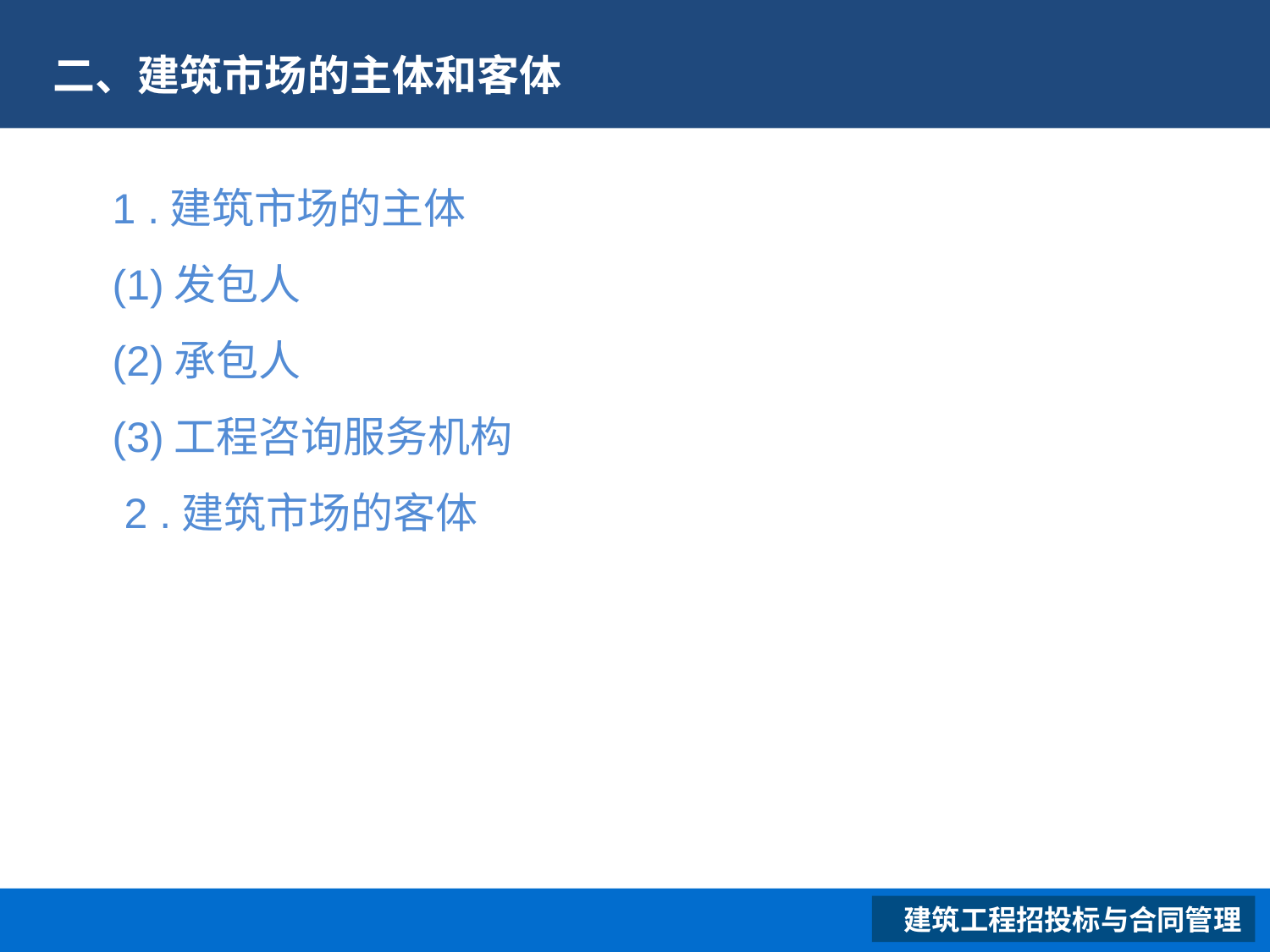

# 二、建筑市场的主体和客体
1 .建筑市场的主体
(1)发包人
(2)承包人
(3)工程咨询服务机构
 2 .建筑市场的客体

  建筑工程招投标与合同管理
XXXXXXXXXXXXXXXXXX